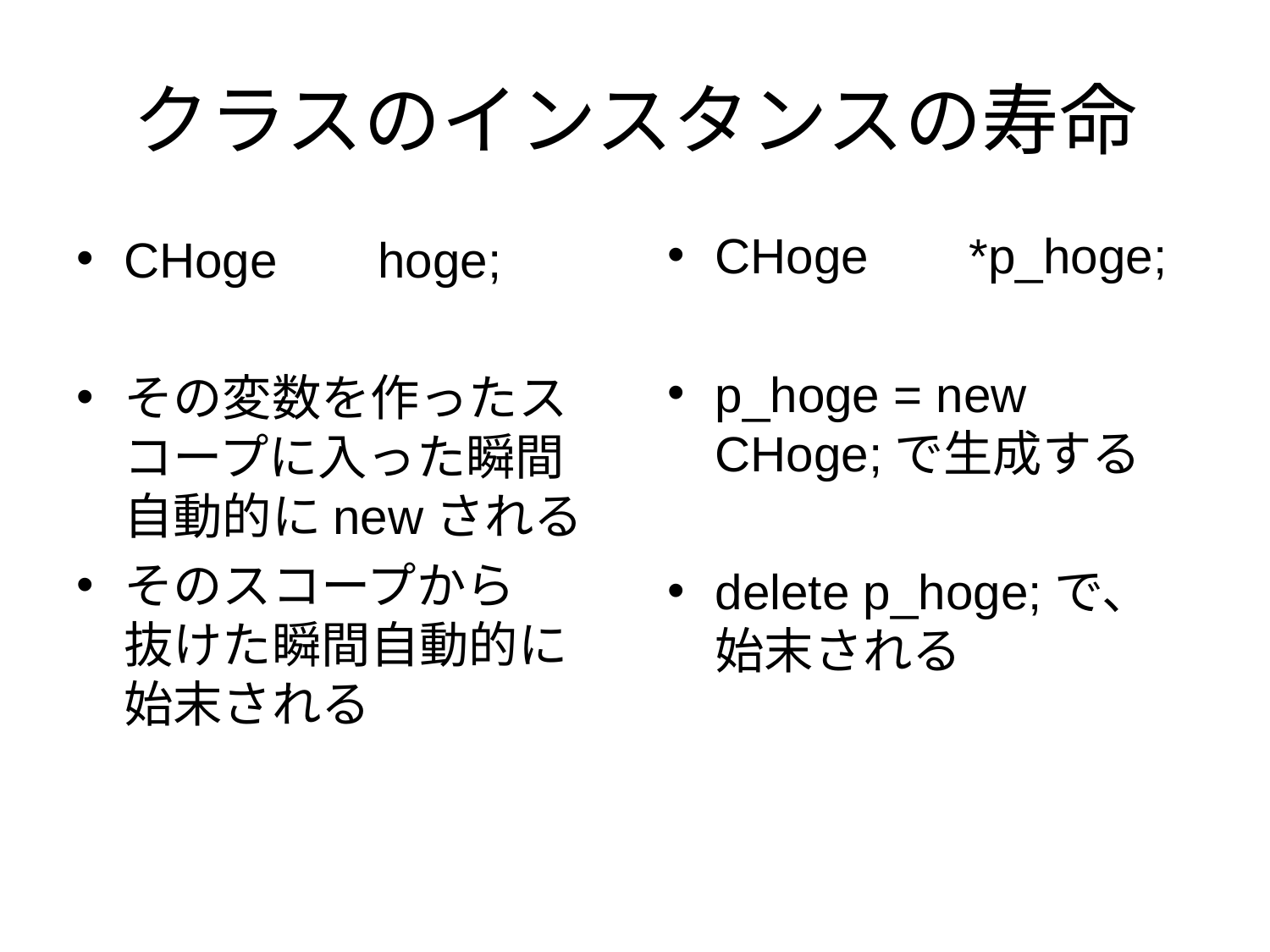

# クラスのインスタンスの寿命
CHoge	*p_hoge;

p_hoge = new CHoge;で生成する

delete p_hoge;で、
始末される
CHoge	hoge;

その変数を作ったスコープに入った瞬間自動的にnewされる
そのスコープから
抜けた瞬間自動的に
始末される